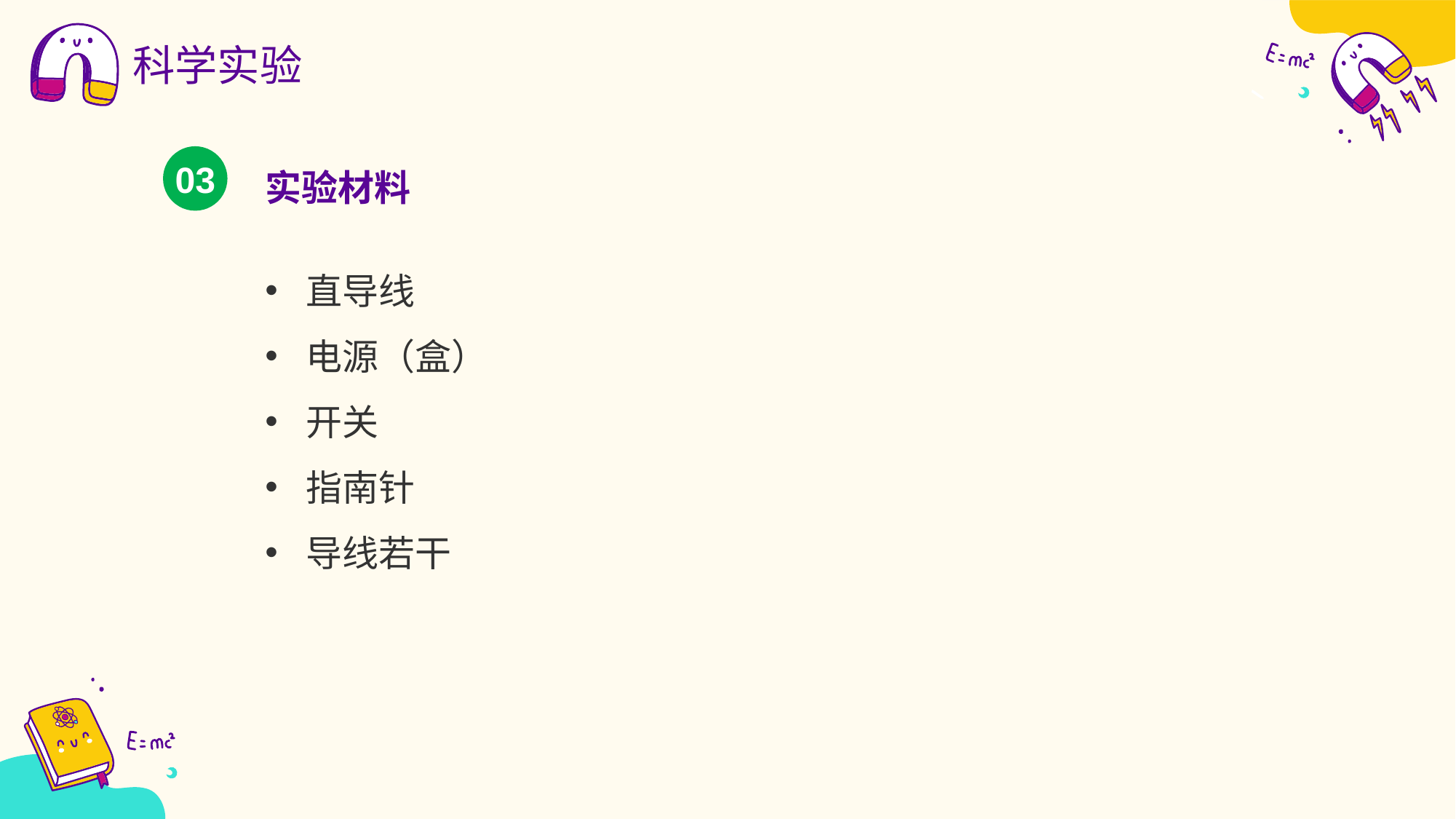

科学实验
实验材料
03
直导线
电源（盒）
开关
指南针
导线若干